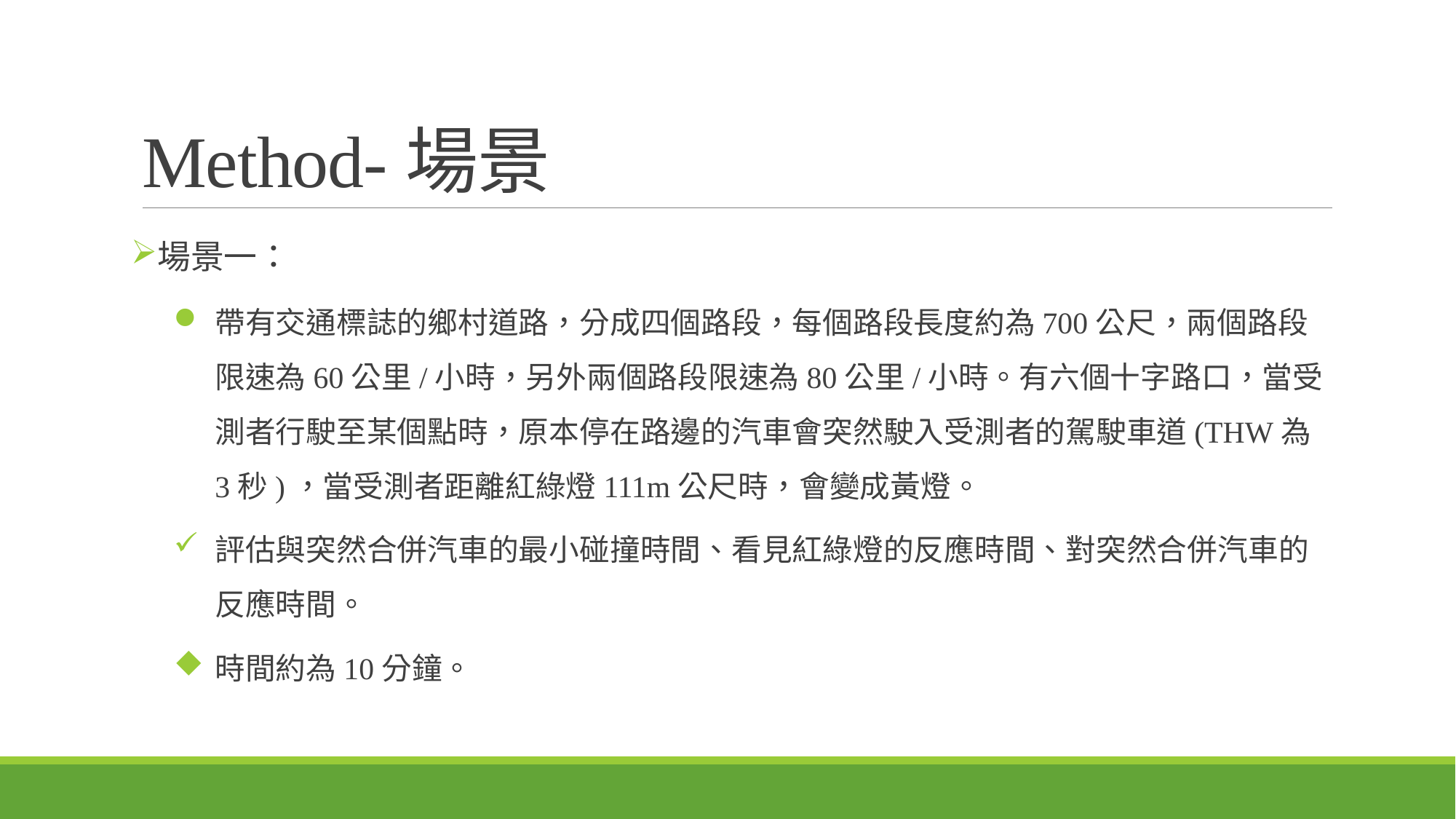

# Method-場景
場景一：
帶有交通標誌的鄉村道路，分成四個路段，每個路段長度約為700公尺，兩個路段限速為60公里/小時，另外兩個路段限速為80公里/小時。有六個十字路口，當受測者行駛至某個點時，原本停在路邊的汽車會突然駛入受測者的駕駛車道(THW為3秒)，當受測者距離紅綠燈111m公尺時，會變成黃燈。
評估與突然合併汽車的最小碰撞時間、看見紅綠燈的反應時間、對突然合併汽車的反應時間。
時間約為10分鐘。